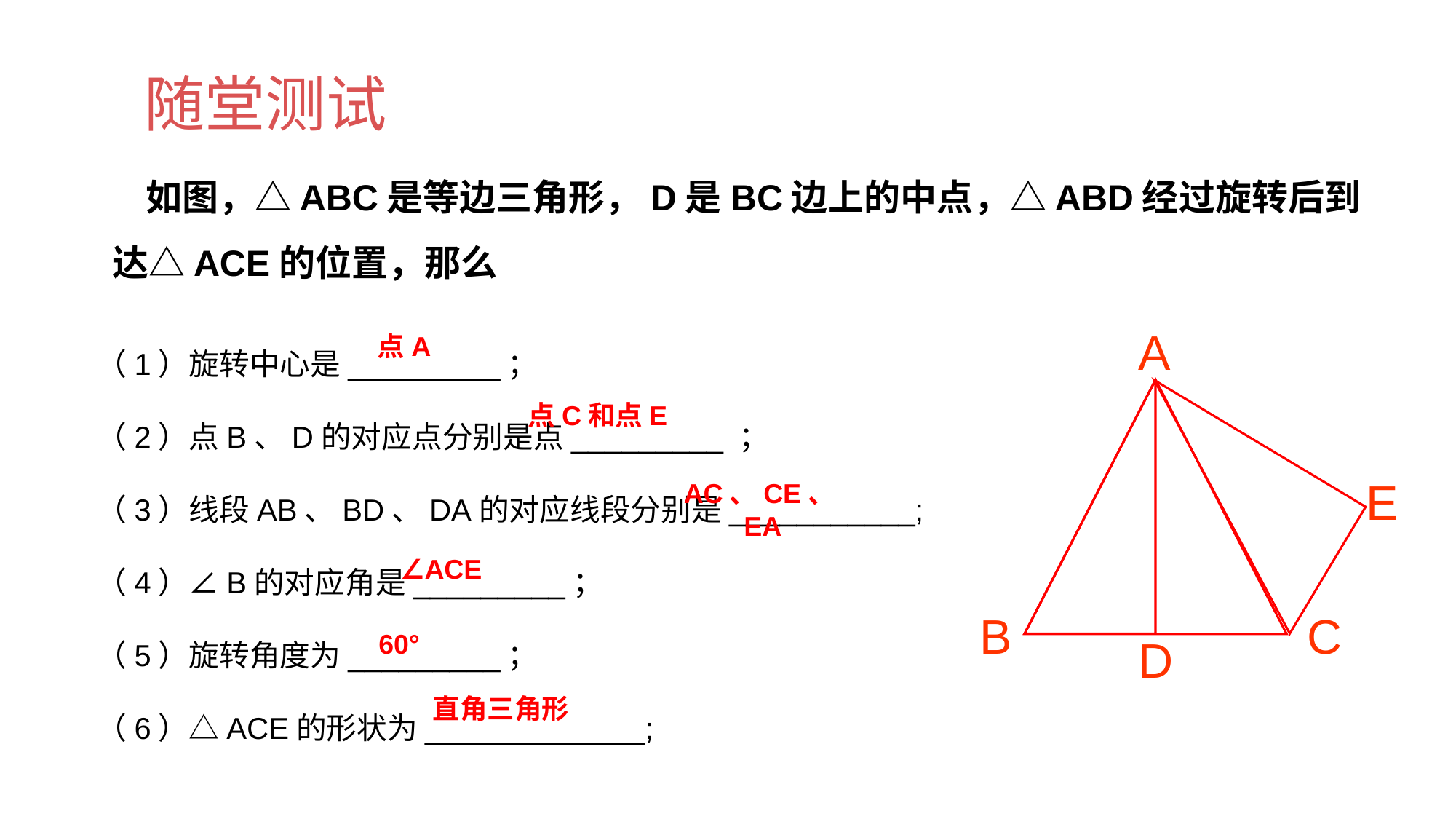

随堂测试
   如图，△ABC是等边三角形，D是BC边上的中点，△ABD经过旋转后到达△ACE的位置，那么
（1）旋转中心是_________；
（2）点B、D的对应点分别是点_________ ；
（3）线段AB、BD、DA的对应线段分别是___________;
（4）∠B的对应角是_________；
（5）旋转角度为_________；
（6）△ACE的形状为_____________;
A

E
B
C
D
点A
点C和点E
AC、CE、EA
∠ACE
60°
直角三角形